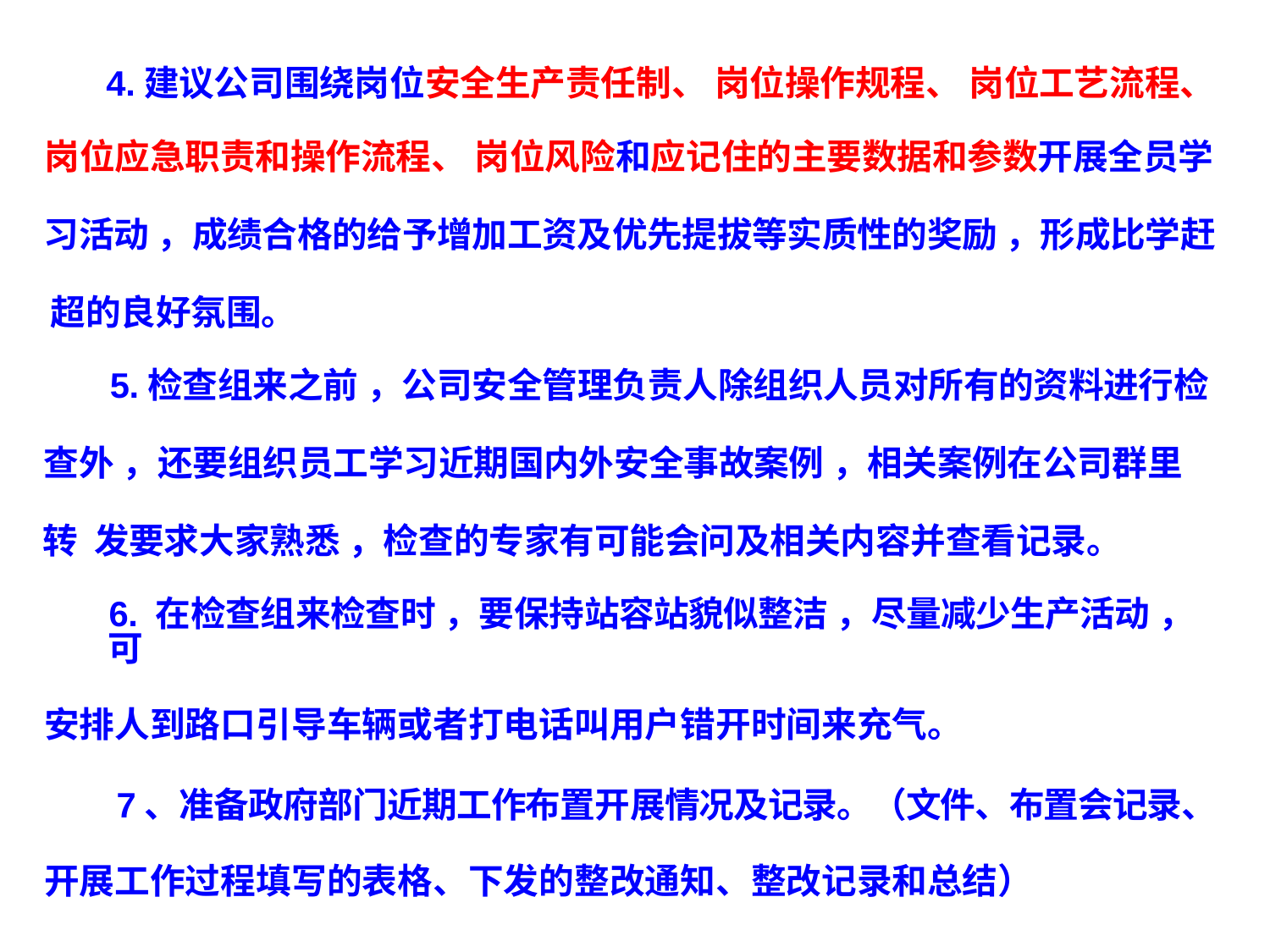

4.建议公司围绕岗位安全生产责任制、 岗位操作规程、 岗位工艺流程、

岗位应急职责和操作流程、 岗位风险和应记住的主要数据和参数开展全员学
习活动 ，成绩合格的给予增加工资及优先提拔等实质性的奖励 ，形成比学赶  超的良好氛围。

5.检查组来之前 ，公司安全管理负责人除组织人员对所有的资料进行检
查外 ，还要组织员工学习近期国内外安全事故案例 ，相关案例在公司群里转  发要求大家熟悉 ，检查的专家有可能会问及相关内容并查看记录。

6. 在检查组来检查时 ，要保持站容站貌似整洁 ，尽量减少生产活动 ，可
安排人到路口引导车辆或者打电话叫用户错开时间来充气。

7、准备政府部门近期工作布置开展情况及记录。（文件、布置会记录、
开展工作过程填写的表格、下发的整改通知、整改记录和总结）